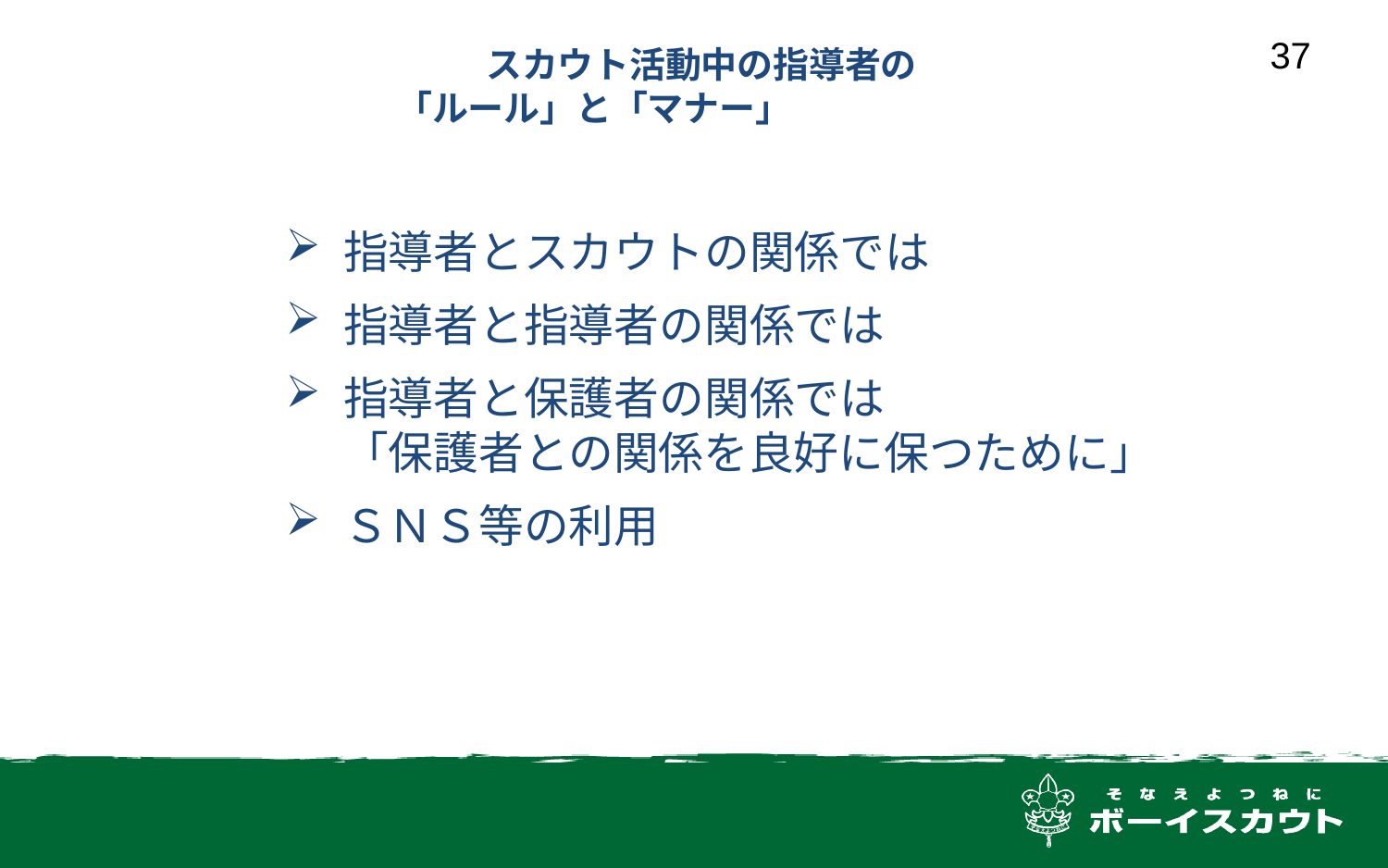

37
スカウト活動中の指導者の
「ルール」と「マナー」
指導者とスカウトの関係では
指導者と指導者の関係では
指導者と保護者の関係では
「保護者との関係を良好に保つために」
ＳＮＳ等の利用